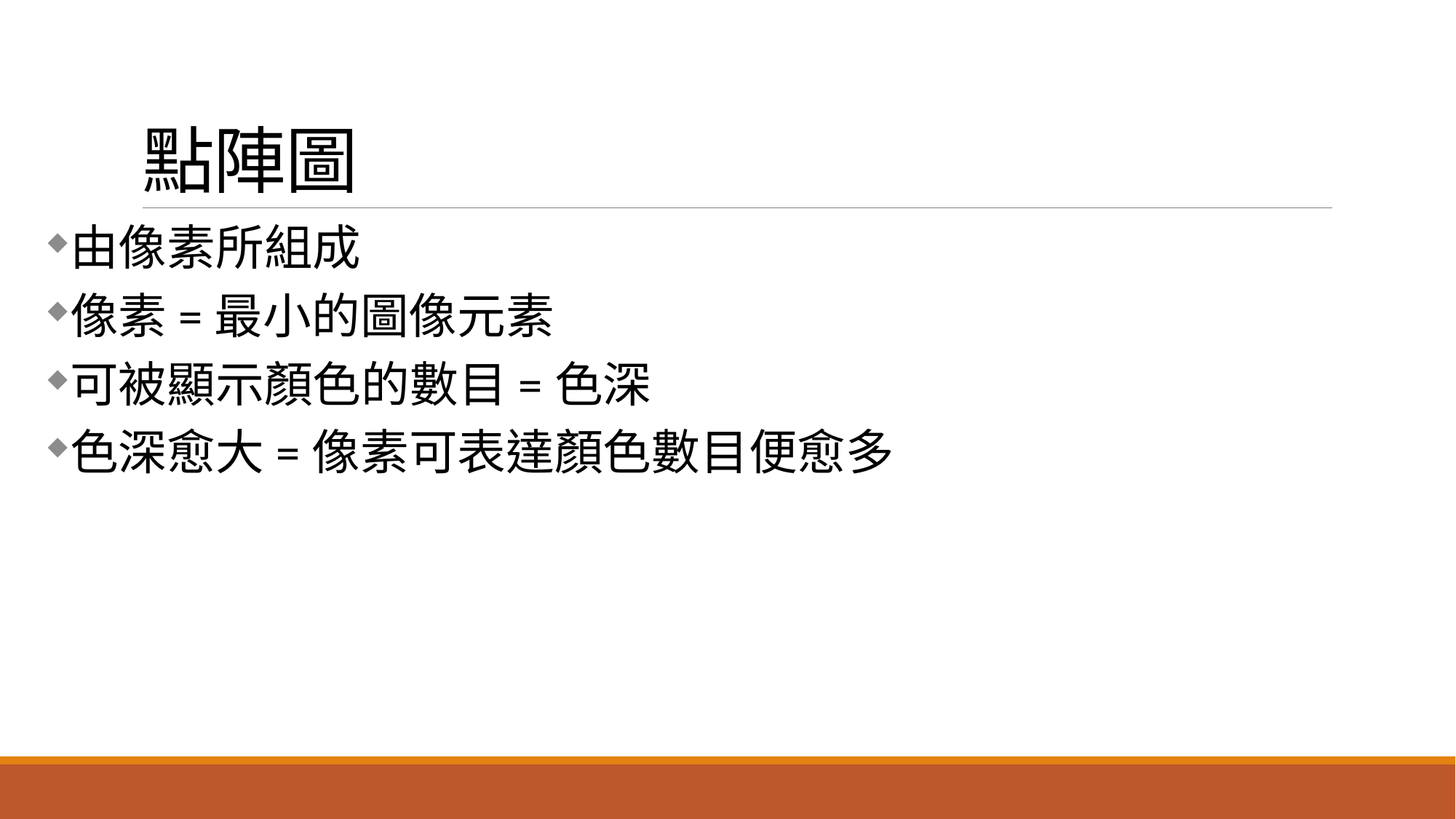

# 點陣圖
由像素所組成
像素=最小的圖像元素
可被顯示顏色的數目=色深
色深愈大=像素可表達顏色數目便愈多